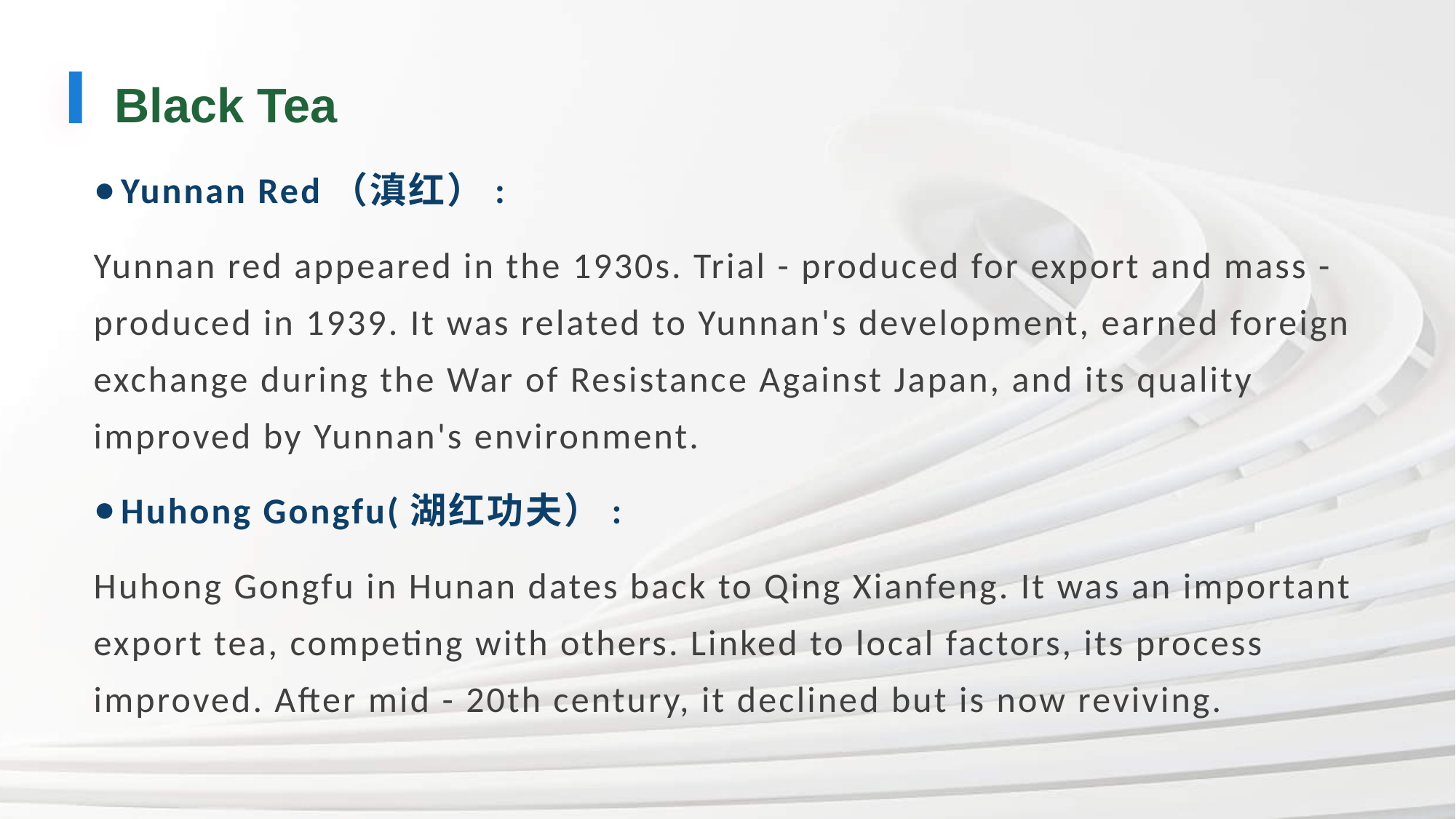

Black Tea
Yunnan Red（滇红）:
Yunnan red appeared in the 1930s. Trial - produced for export and mass - produced in 1939. It was related to Yunnan's development, earned foreign exchange during the War of Resistance Against Japan, and its quality improved by Yunnan's environment.
Huhong Gongfu(湖红功夫）:
Huhong Gongfu in Hunan dates back to Qing Xianfeng. It was an important export tea, competing with others. Linked to local factors, its process improved. After mid - 20th century, it declined but is now reviving.